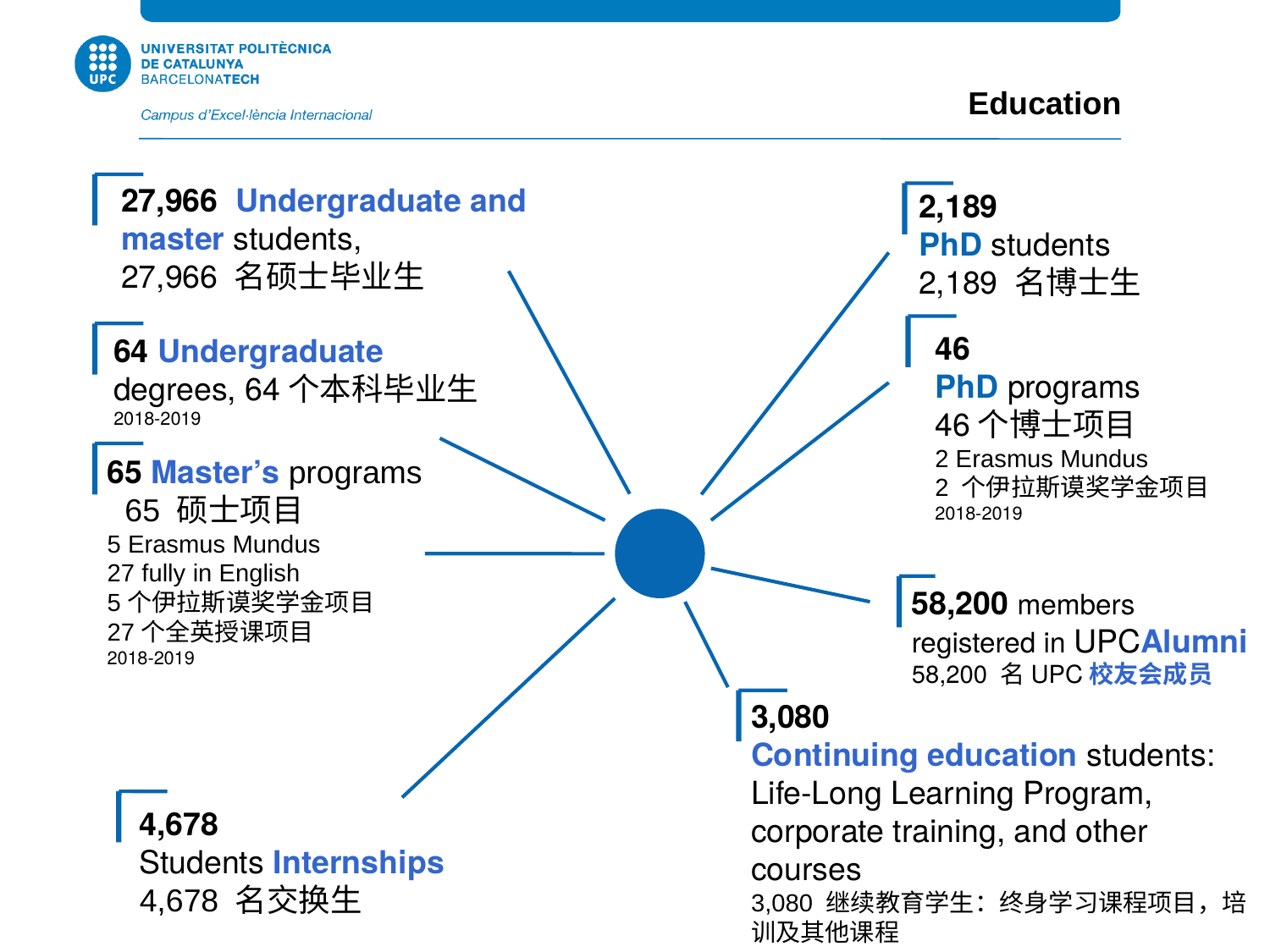

Education

27,966  Undergraduate and master students,
27,966 名硕士毕业生

2,189
PhD students
2,189 名博士生

46
PhD programs
46个博士项目
2 Erasmus Mundus
2 个伊拉斯谟奖学金项目
2018-2019

64 Undergraduate  degrees, 64个本科毕业生
2018-2019

65 Master’s programs       65 硕士项目
5 Erasmus Mundus
27 fully in English
5个伊拉斯谟奖学金项目
27个全英授课项目
2018-2019

58,200 members registered in UPCAlumni
58,200 名UPC校友会成员

3,080
Continuing education students: Life-Long Learning Program, corporate training, and other courses
3,080 继续教育学生：终身学习课程项目，培训及其他课程

4,678
Students Internships
4,678 名交换生